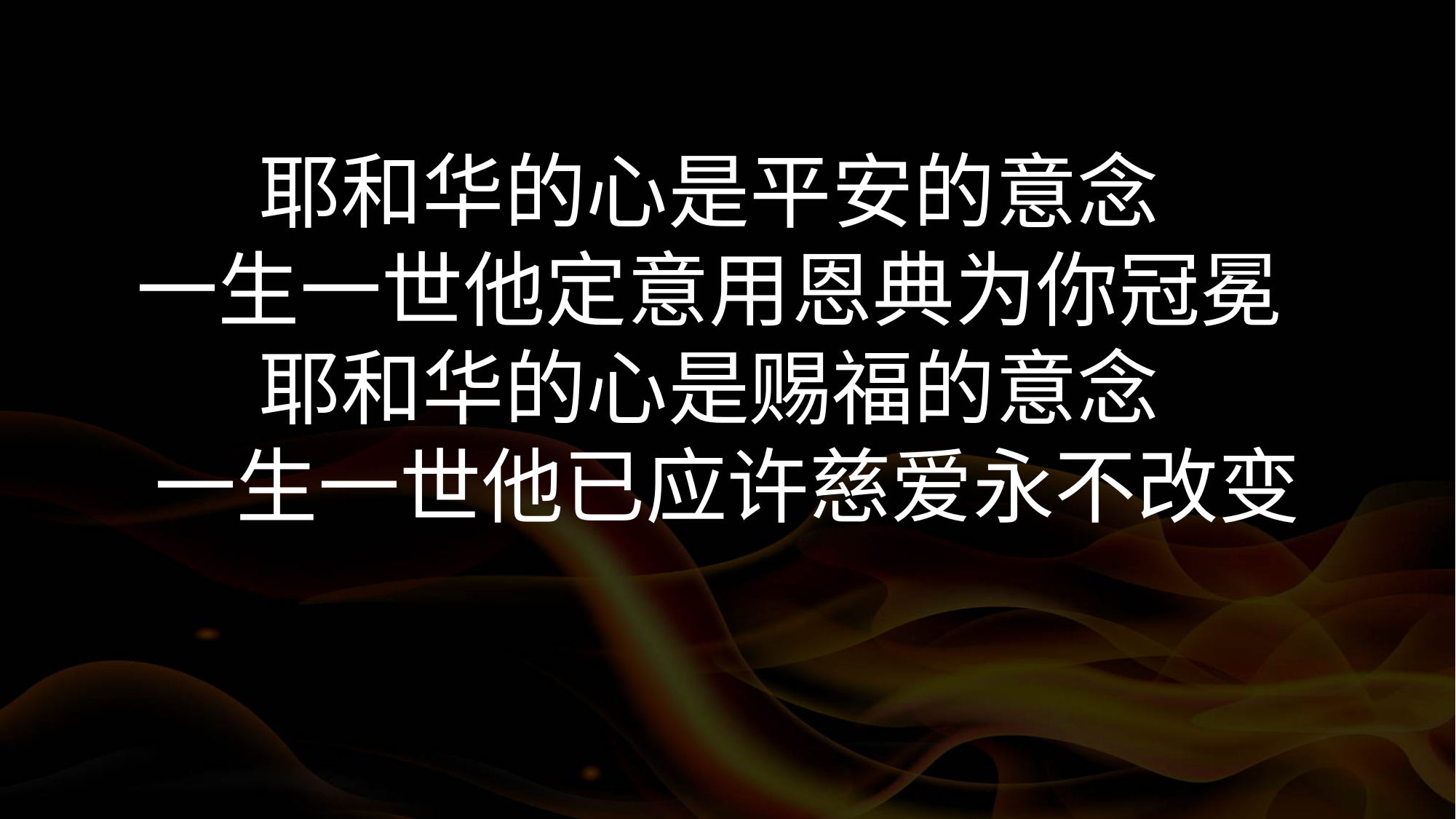

耶和华的心是平安的意念
一生一世他定意用恩典为你冠冕
耶和华的心是赐福的意念
一生一世他已应许慈爱永不改变